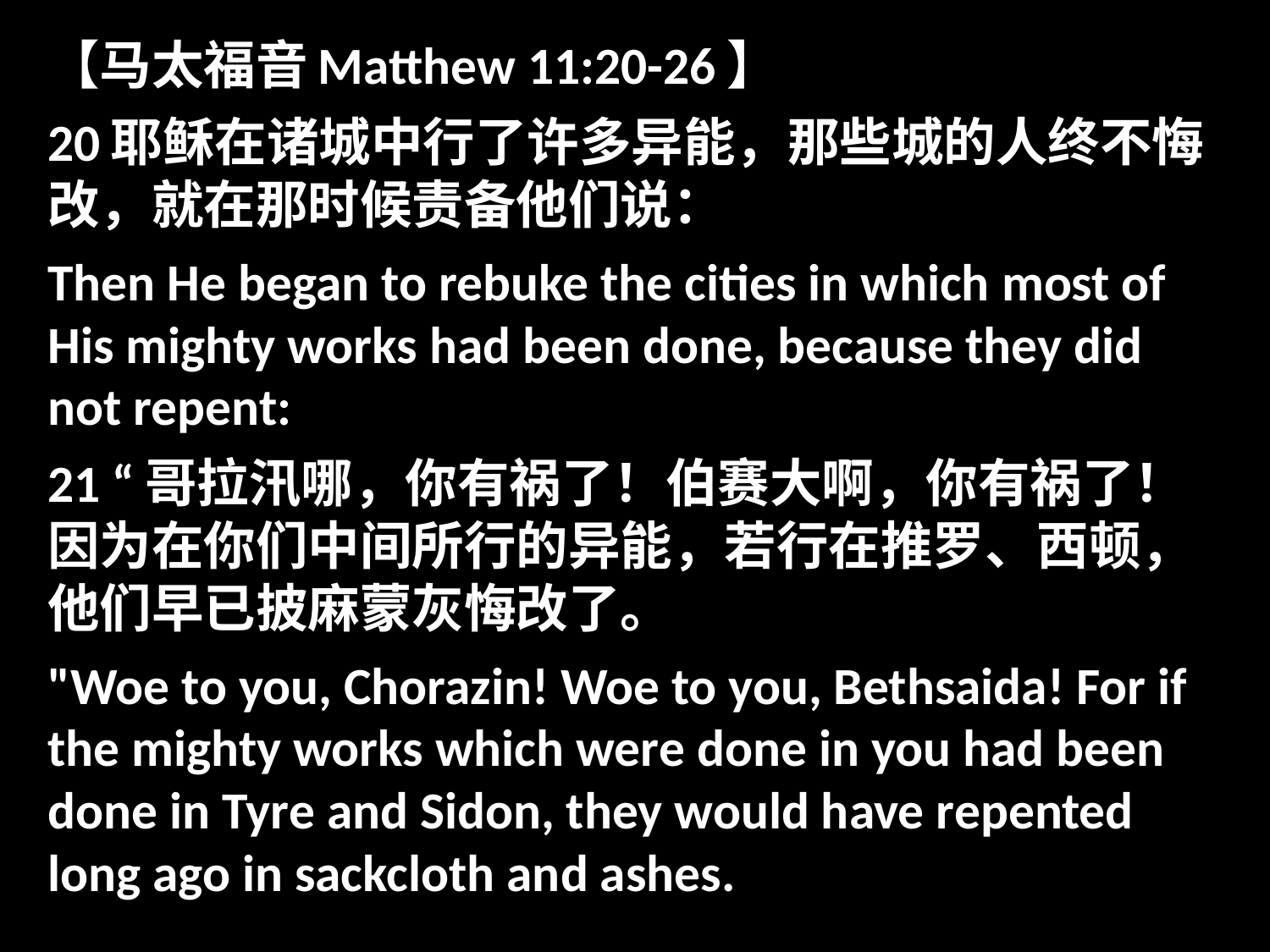

【马太福音Matthew 11:20-26】
20耶稣在诸城中行了许多异能，那些城的人终不悔改，就在那时候责备他们说：
Then He began to rebuke the cities in which most of His mighty works had been done, because they did not repent:
21 “哥拉汛哪，你有祸了！伯赛大啊，你有祸了！因为在你们中间所行的异能，若行在推罗、西顿，他们早已披麻蒙灰悔改了。
"Woe to you, Chorazin! Woe to you, Bethsaida! For if the mighty works which were done in you had been done in Tyre and Sidon, they would have repented long ago in sackcloth and ashes.